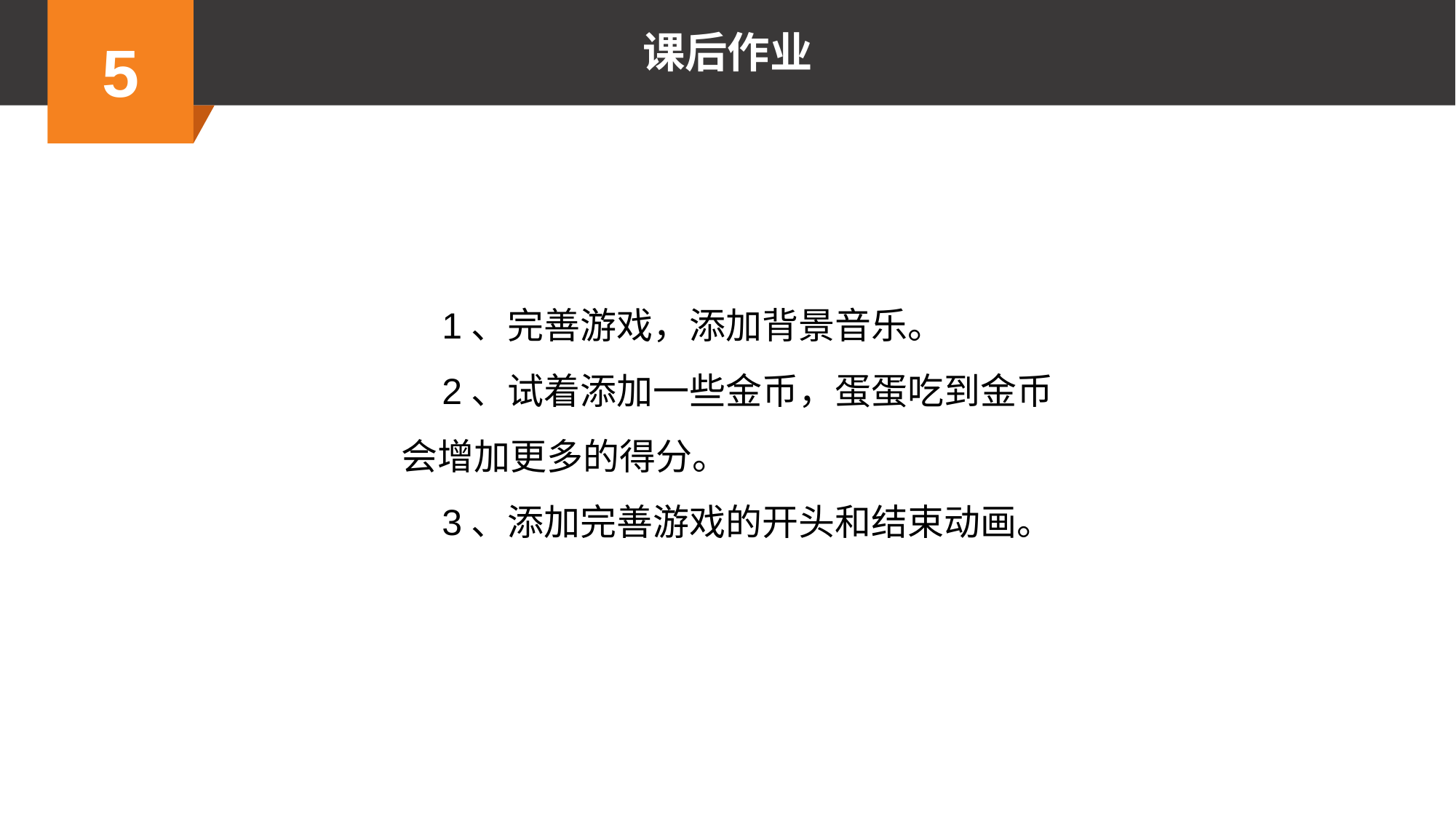

1、完善游戏，添加背景音乐。
    2、试着添加一些金币，蛋蛋吃到金币会增加更多的得分。
    3、添加完善游戏的开头和结束动画。